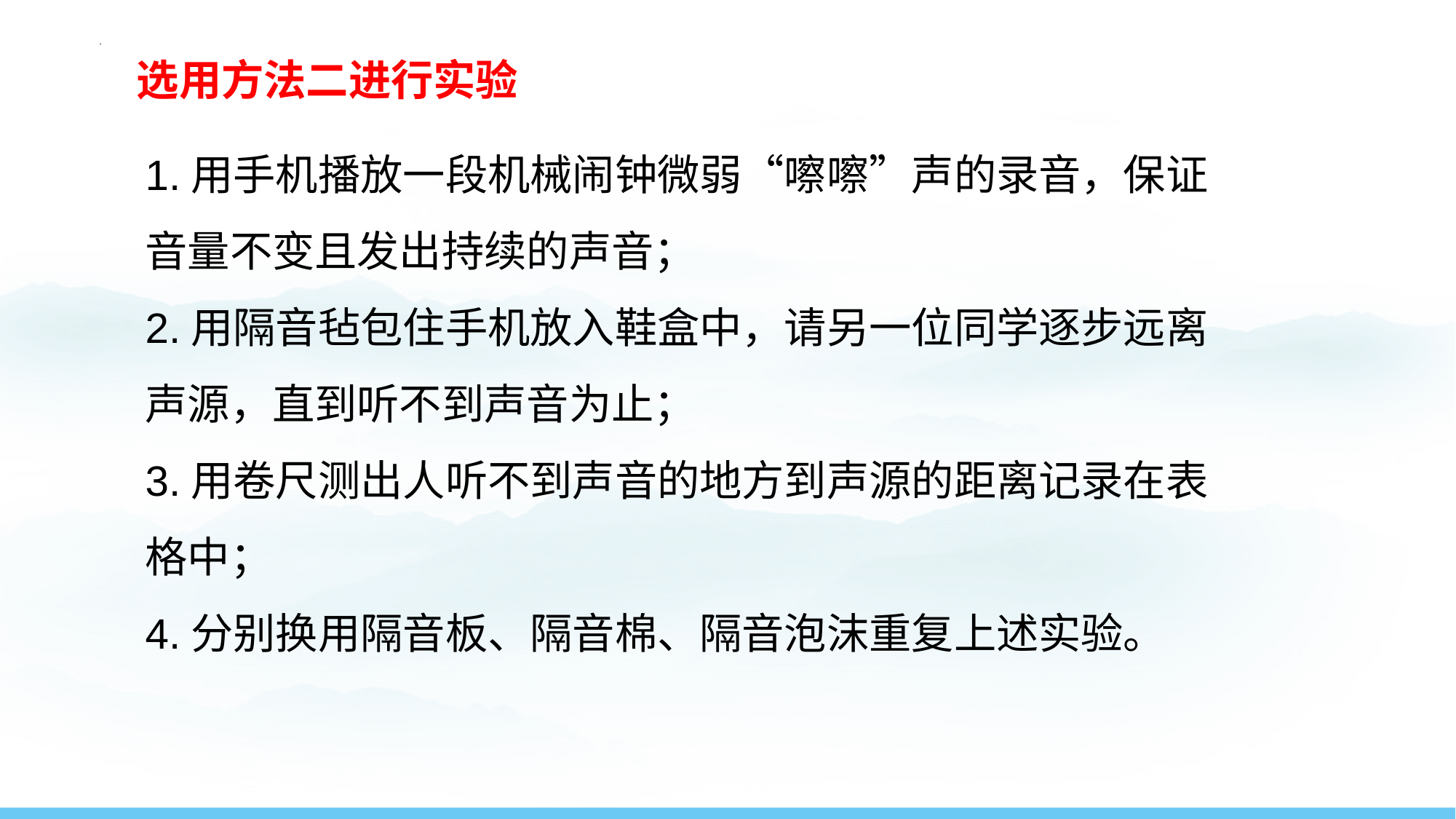

选用方法二进行实验
1.用手机播放一段机械闹钟微弱“嚓嚓”声的录音，保证音量不变且发出持续的声音；
2.用隔音毡包住手机放入鞋盒中，请另一位同学逐步远离声源，直到听不到声音为止；
3.用卷尺测出人听不到声音的地方到声源的距离记录在表格中；
4.分别换用隔音板、隔音棉、隔音泡沫重复上述实验。